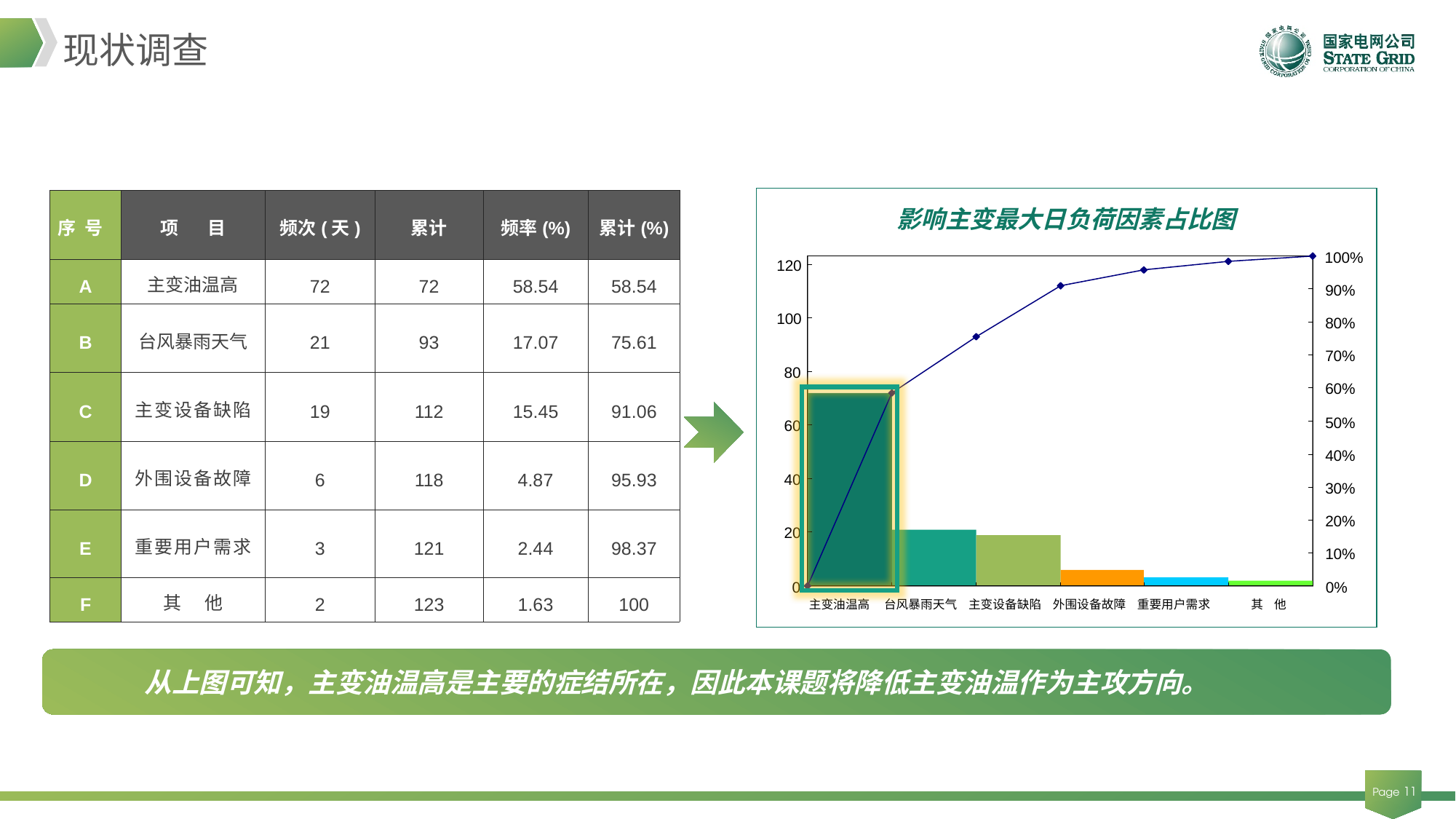

现状调查

影响主变最大日负荷因素占比图
100%

120

90%

100
80%

70%

80

60%

50%
60

40%

40

30%

20%

20

10%

0

0%

主变油温高
台风暴雨天气
主变设备缺陷
外围设备故障
重要用户需求
其    他
| 序 号 | 项 目 | 频次(天) | 累计 | 频率(%) | 累计(%) |
| --- | --- | --- | --- | --- | --- |
| A | 主变油温高 | 72 | 72 | 58.54 | 58.54 |
| B | 台风暴雨天气 | 21 | 93 | 17.07 | 75.61 |
| C | 主变设备缺陷 | 19 | 112 | 15.45 | 91.06 |
| D | 外围设备故障 | 6 | 118 | 4.87 | 95.93 |
| E | 重要用户需求 | 3 | 121 | 2.44 | 98.37 |
| F | 其 他 | 2 | 123 | 1.63 | 100 |

从上图可知，主变油温高是主要的症结所在，因此本课题将降低主变油温作为主攻方向。